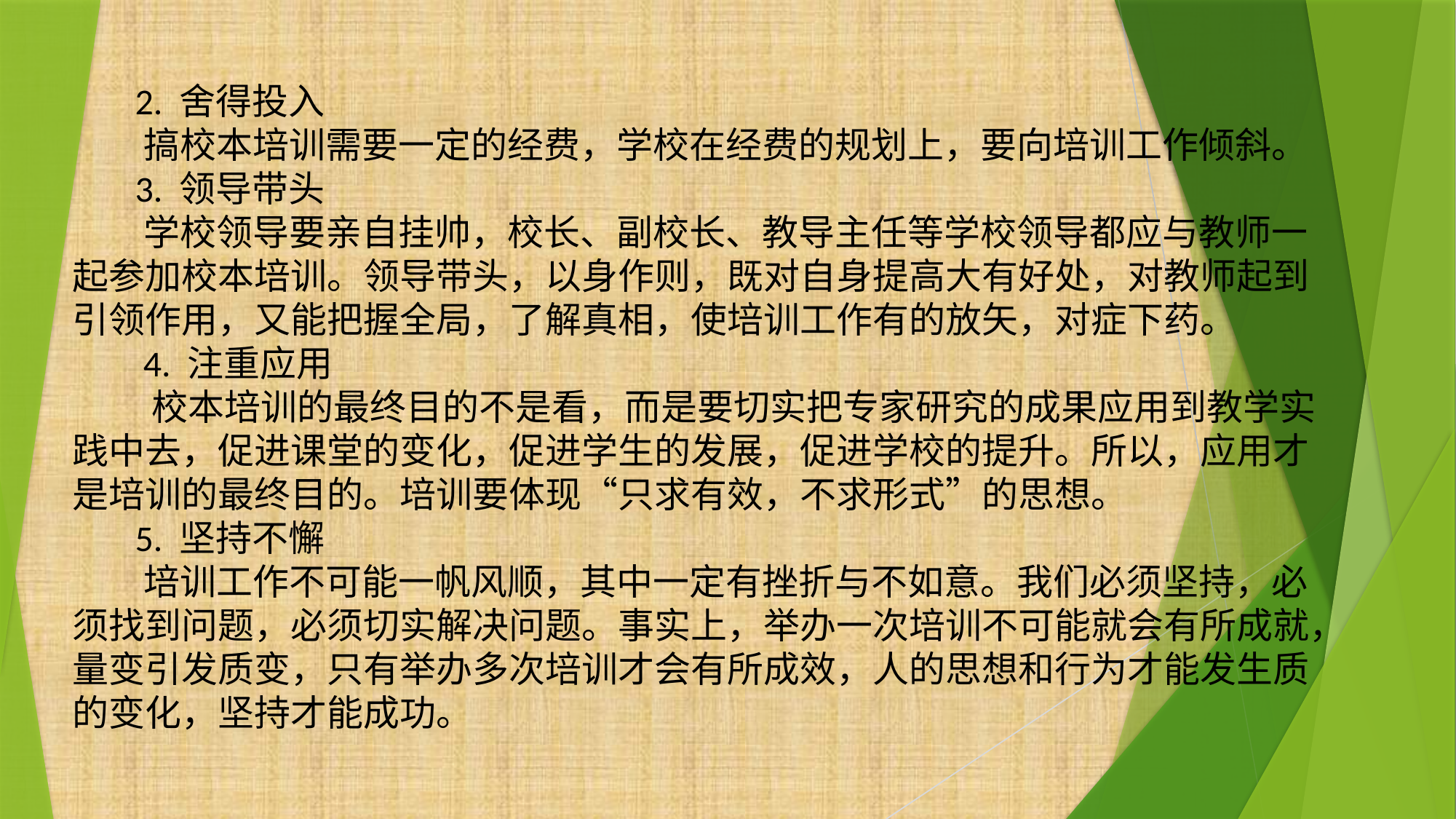

2. 舍得投入
           搞校本培训需要一定的经费，学校在经费的规划上，要向培训工作倾斜。
           3. 领导带头
           学校领导要亲自挂帅，校长、副校长、教导主任等学校领导都应与教师一起参加校本培训。领导带头，以身作则，既对自身提高大有好处，对教师起到引领作用，又能把握全局，了解真相，使培训工作有的放矢，对症下药。
            4. 注重应用
            校本培训的最终目的不是看，而是要切实把专家研究的成果应用到教学实践中去，促进课堂的变化，促进学生的发展，促进学校的提升。所以，应用才是培训的最终目的。培训要体现“只求有效，不求形式”的思想。
           5. 坚持不懈
           培训工作不可能一帆风顺，其中一定有挫折与不如意。我们必须坚持，必须找到问题，必须切实解决问题。事实上，举办一次培训不可能就会有所成就，量变引发质变，只有举办多次培训才会有所成效，人的思想和行为才能发生质的变化，坚持才能成功。